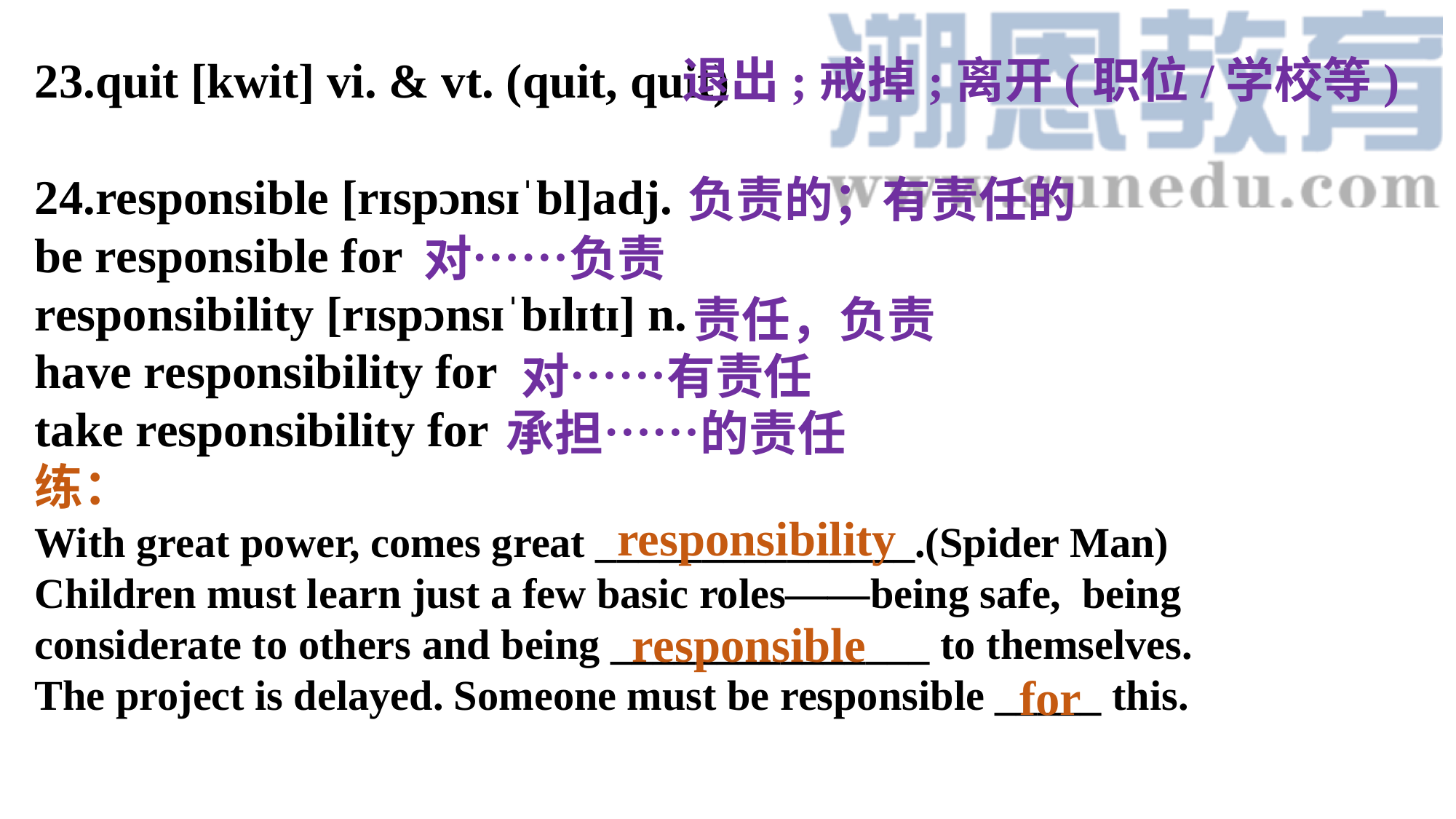

23.quit [kwit] vi. & vt. (quit, quit)

24.responsible [rɪspɔnsɪˈbl]adj.
be responsible for
responsibility [rɪspɔnsɪˈbɪlɪtɪ] n.
have responsibility for
take responsibility for
练：
With great power, comes great _______________.(Spider Man)
Children must learn just a few basic roles——being safe,  being considerate to others and being _______________ to themselves.
The project is delayed. Someone must be responsible _____ this.
退出;戒掉;离开(职位/学校等)
负责的；有责任的
对……负责
责任，负责
对……有责任
承担……的责任
responsibility
responsible
for